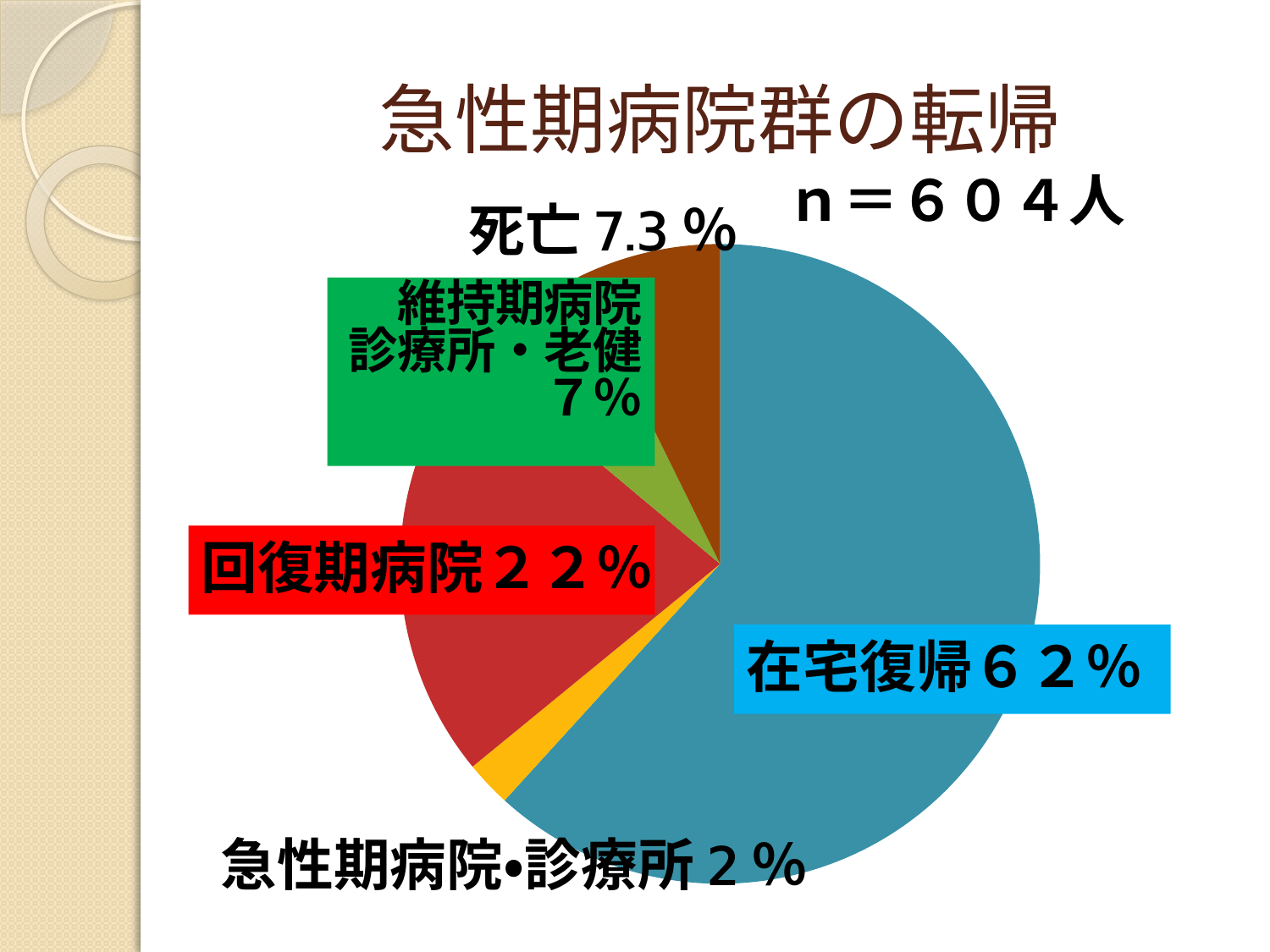

# 急性期病院群の転帰
ｎ＝６０４人
死亡7.3％

### Chart

| Category | 患者数 |
|---|---|
| 在宅復帰 | 373.0 |
| 急性期病院・診療所 | 14.0 |
| 回復期病院 | 133.0 |
| 維持期病院・診療所・老健 | 40.0 |
| 死亡 | 44.0 |
回復期病院２２％
在宅復帰６２％
急性期病院・診療所2％